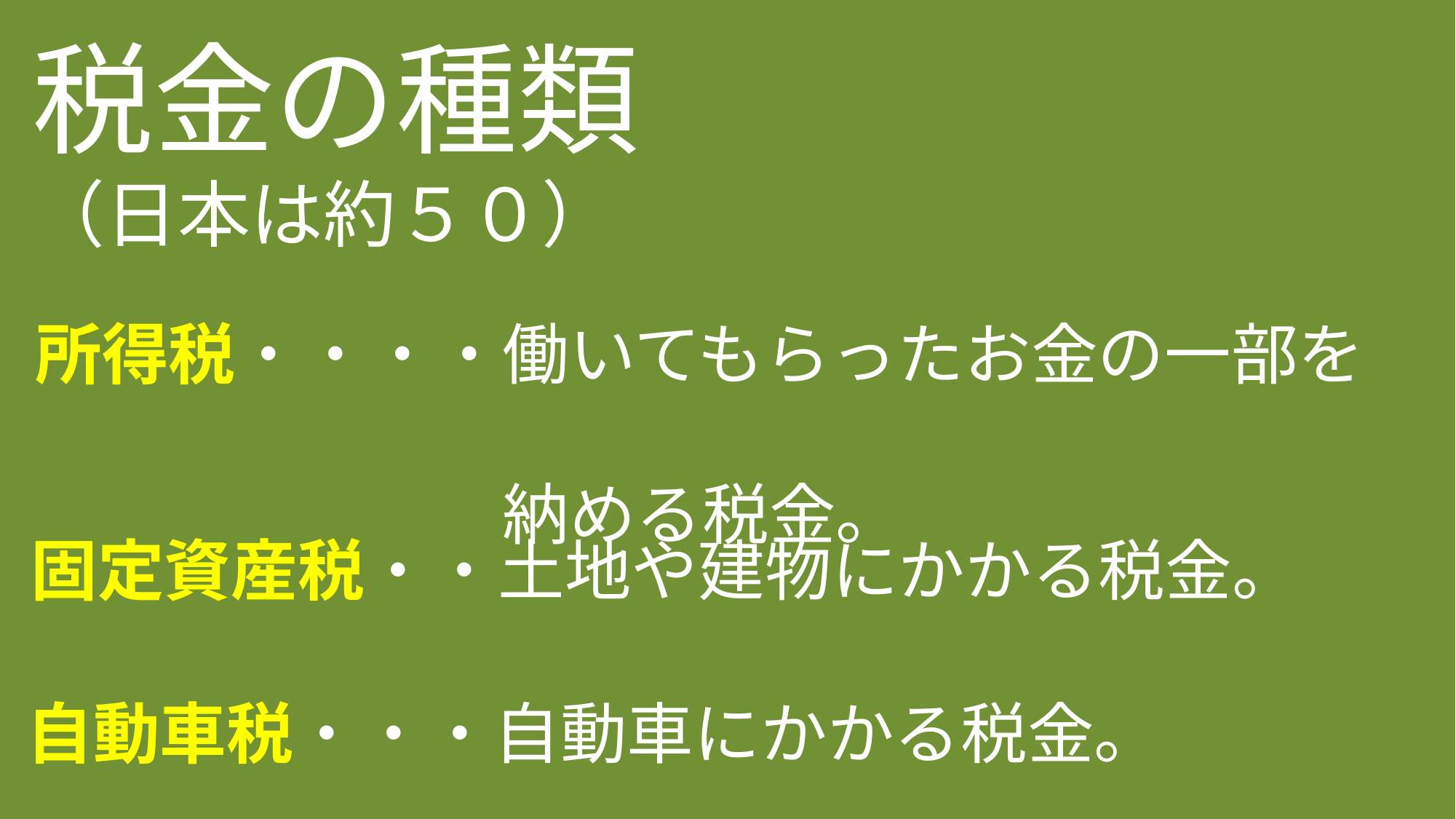

税金の種類
（日本は約５０）
所得税・・・・働いてもらったお金の一部を
　　　　　　　納める税金。
固定資産税・・土地や建物にかかる税金。
自動車税・・・自動車にかかる税金。